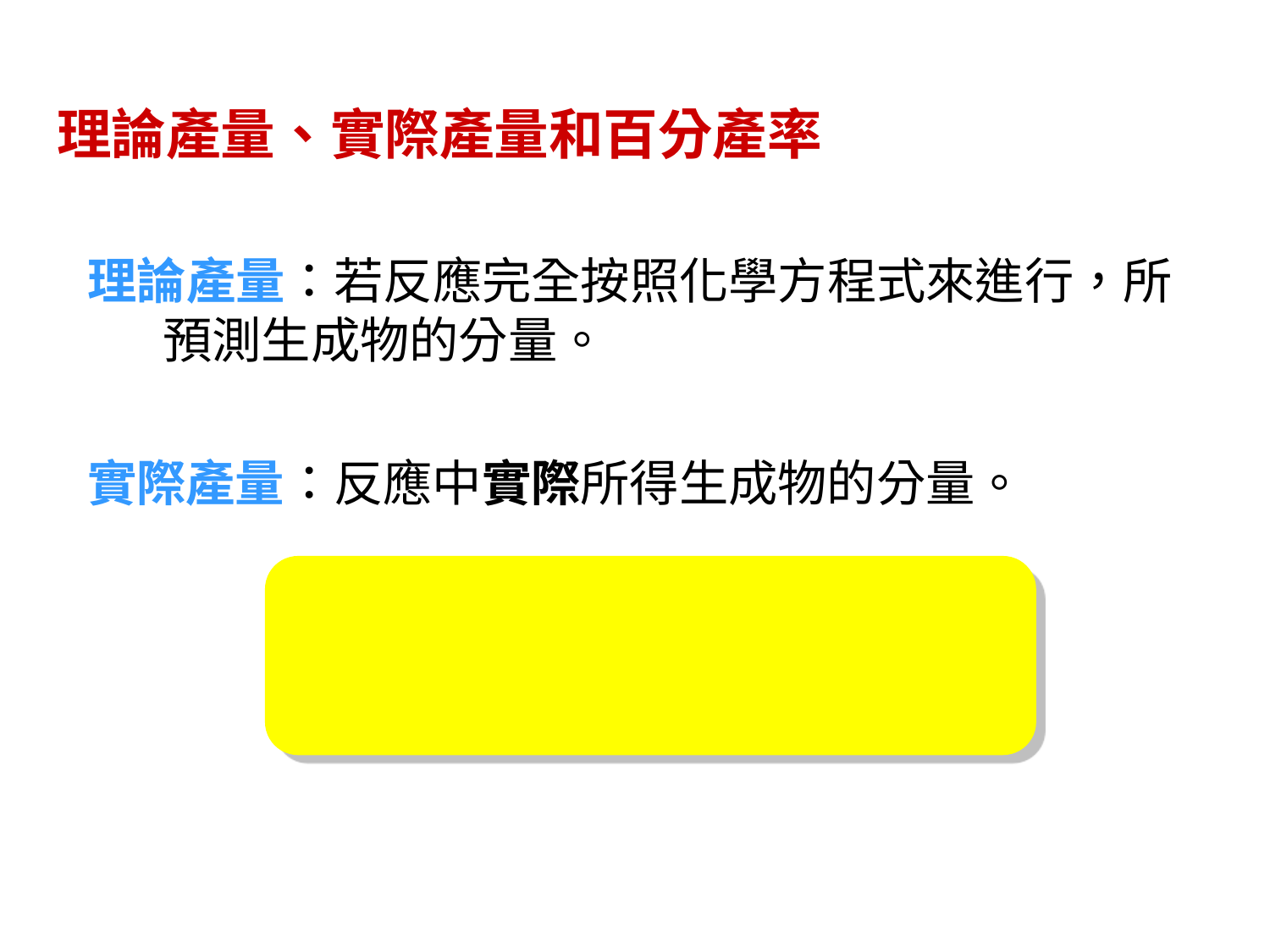

理論產量、實際產量和百分產率
理論產量：若反應完全按照化學方程式來進行，所預測生成物的分量。
實際產量：反應中實際所得生成物的分量。